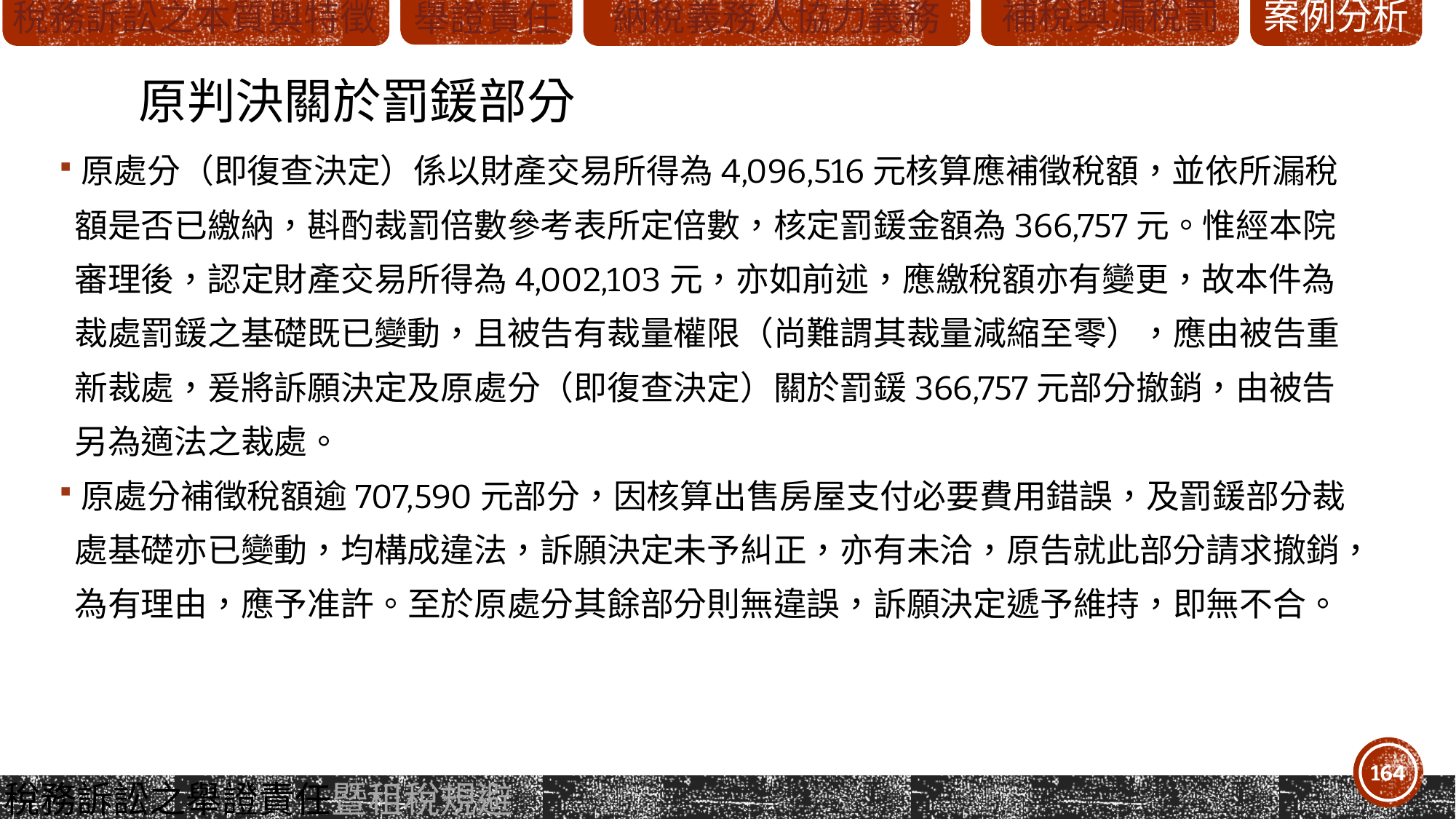

# 原判決關於罰鍰部分
原處分（即復查決定）係以財產交易所得為4,096,516元核算應補徵稅額，並依所漏稅
 額是否已繳納，斟酌裁罰倍數參考表所定倍數，核定罰鍰金額為366,757元。惟經本院
 審理後，認定財產交易所得為4,002,103元，亦如前述，應繳稅額亦有變更，故本件為
 裁處罰鍰之基礎既已變動，且被告有裁量權限（尚難謂其裁量減縮至零），應由被告重
 新裁處，爰將訴願決定及原處分（即復查決定）關於罰鍰366,757元部分撤銷，由被告
 另為適法之裁處。
原處分補徵稅額逾707,590元部分，因核算出售房屋支付必要費用錯誤，及罰鍰部分裁
 處基礎亦已變動，均構成違法，訴願決定未予糾正，亦有未洽，原告就此部分請求撤銷，
 為有理由，應予准許。至於原處分其餘部分則無違誤，訴願決定遞予維持，即無不合。

164